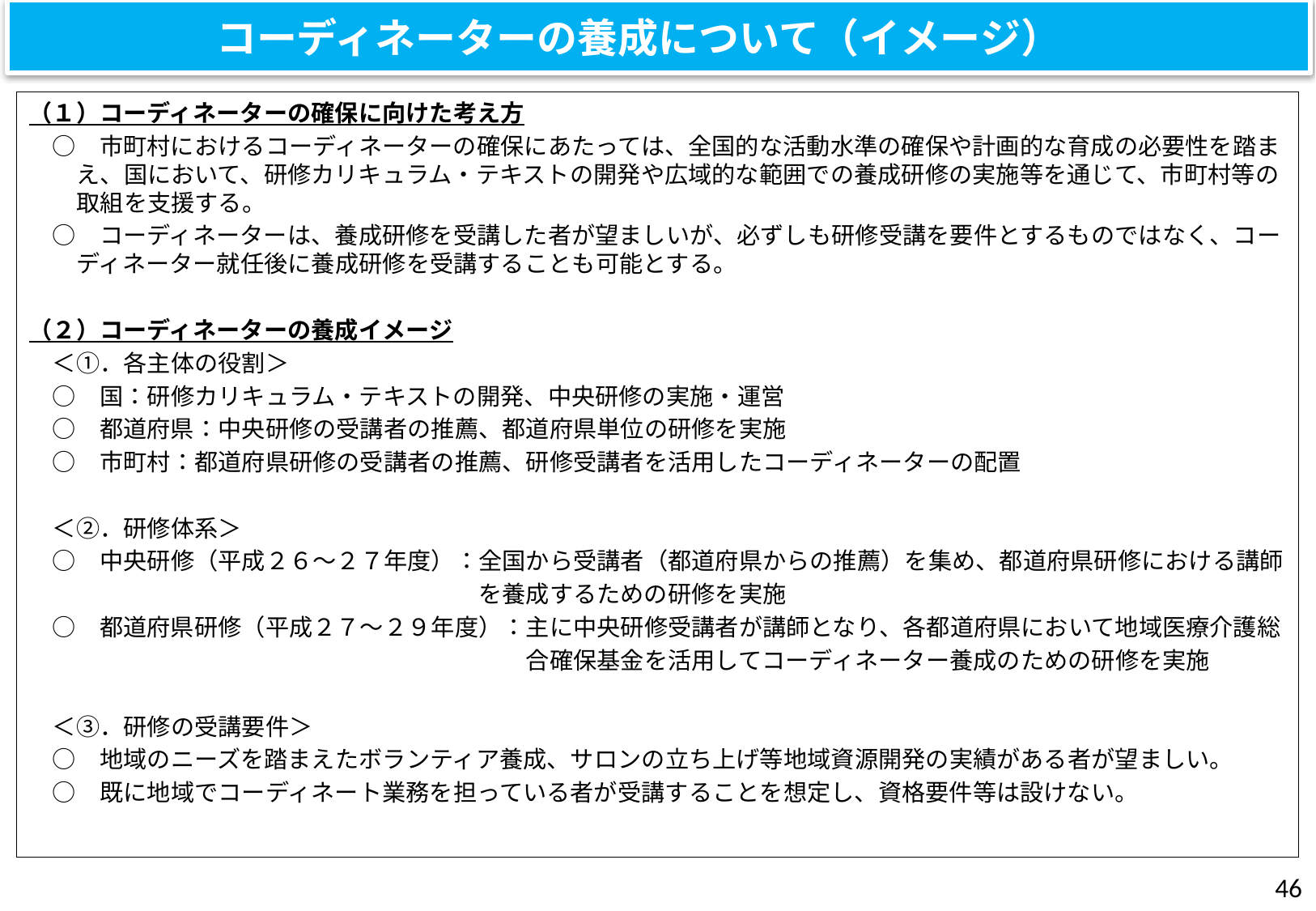

コーディネーターの養成について（イメージ）
（１）コーディネーターの確保に向けた考え方
　○　市町村におけるコーディネーターの確保にあたっては、全国的な活動水準の確保や計画的な育成の必要性を踏まえ、国において、研修カリキュラム・テキストの開発や広域的な範囲での養成研修の実施等を通じて、市町村等の取組を支援する。
　○　コーディネーターは、養成研修を受講した者が望ましいが、必ずしも研修受講を要件とするものではなく、コーディネーター就任後に養成研修を受講することも可能とする。

（２）コーディネーターの養成イメージ
　＜①．各主体の役割＞
　○　国：研修カリキュラム・テキストの開発、中央研修の実施・運営
　○　都道府県：中央研修の受講者の推薦、都道府県単位の研修を実施
　○　市町村：都道府県研修の受講者の推薦、研修受講者を活用したコーディネーターの配置

　＜②．研修体系＞
　○　中央研修（平成２６～２７年度）：全国から受講者（都道府県からの推薦）を集め、都道府県研修における講師
　　　　　　　　　　　　　　　　　　　を養成するための研修を実施
　○　都道府県研修（平成２７～２９年度）：主に中央研修受講者が講師となり、各都道府県において地域医療介護総
　　　　　　　　　　　　　　　　　　　　　合確保基金を活用してコーディネーター養成のための研修を実施

　＜③．研修の受講要件＞
　○　地域のニーズを踏まえたボランティア養成、サロンの立ち上げ等地域資源開発の実績がある者が望ましい。
　○　既に地域でコーディネート業務を担っている者が受講することを想定し、資格要件等は設けない。
46